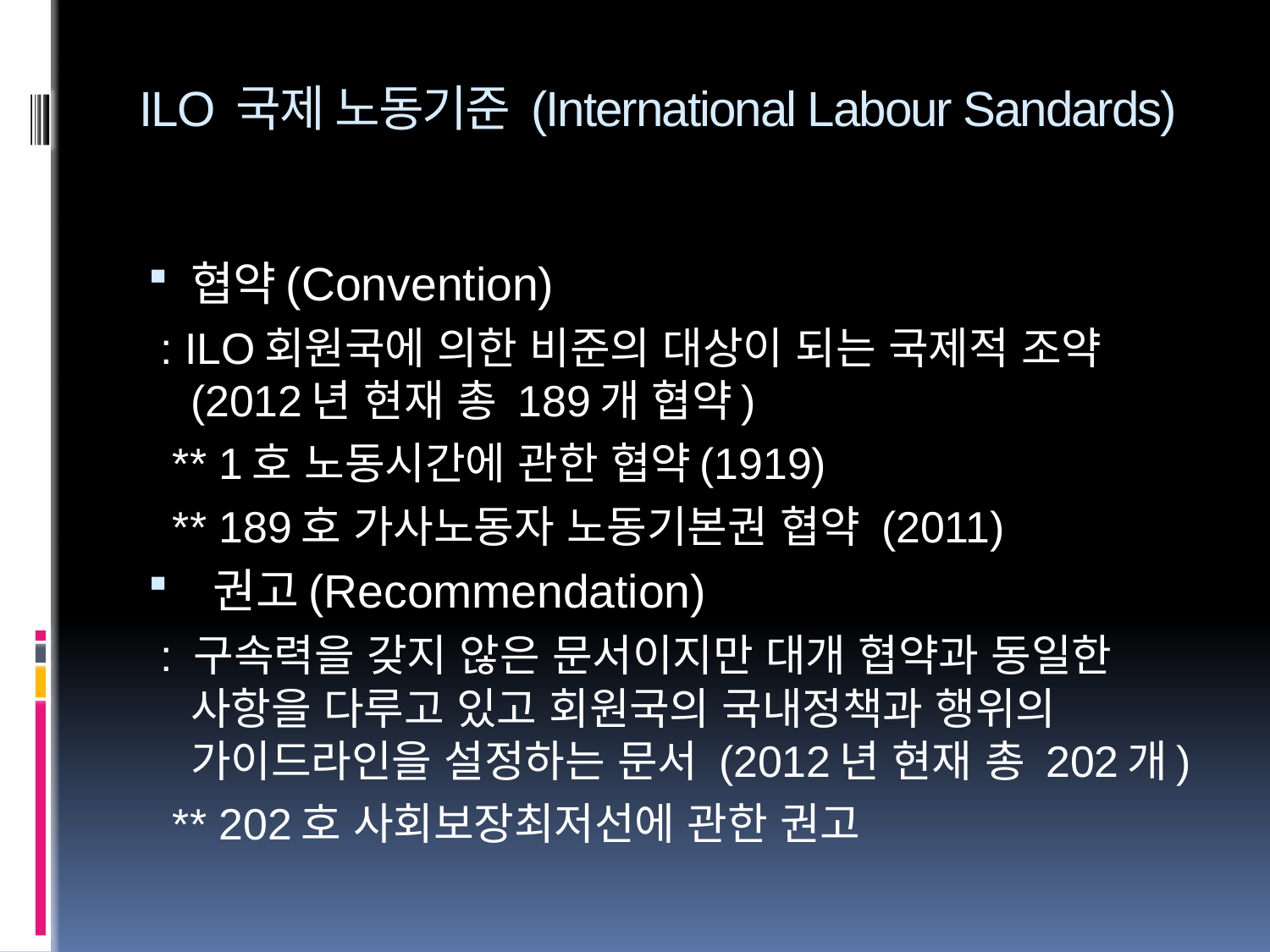

# ILO 국제 노동기준 (International Labour Sandards)
협약(Convention)
 : ILO회원국에 의한 비준의 대상이 되는 국제적 조약 (2012년 현재 총 189개 협약)
  ** 1호 노동시간에 관한 협약(1919)
  ** 189호 가사노동자 노동기본권 협약 (2011)
 권고(Recommendation)
 : 구속력을 갖지 않은 문서이지만 대개 협약과 동일한 사항을 다루고 있고 회원국의 국내정책과 행위의 가이드라인을 설정하는 문서 (2012년 현재 총 202개)
  ** 202호 사회보장최저선에 관한 권고